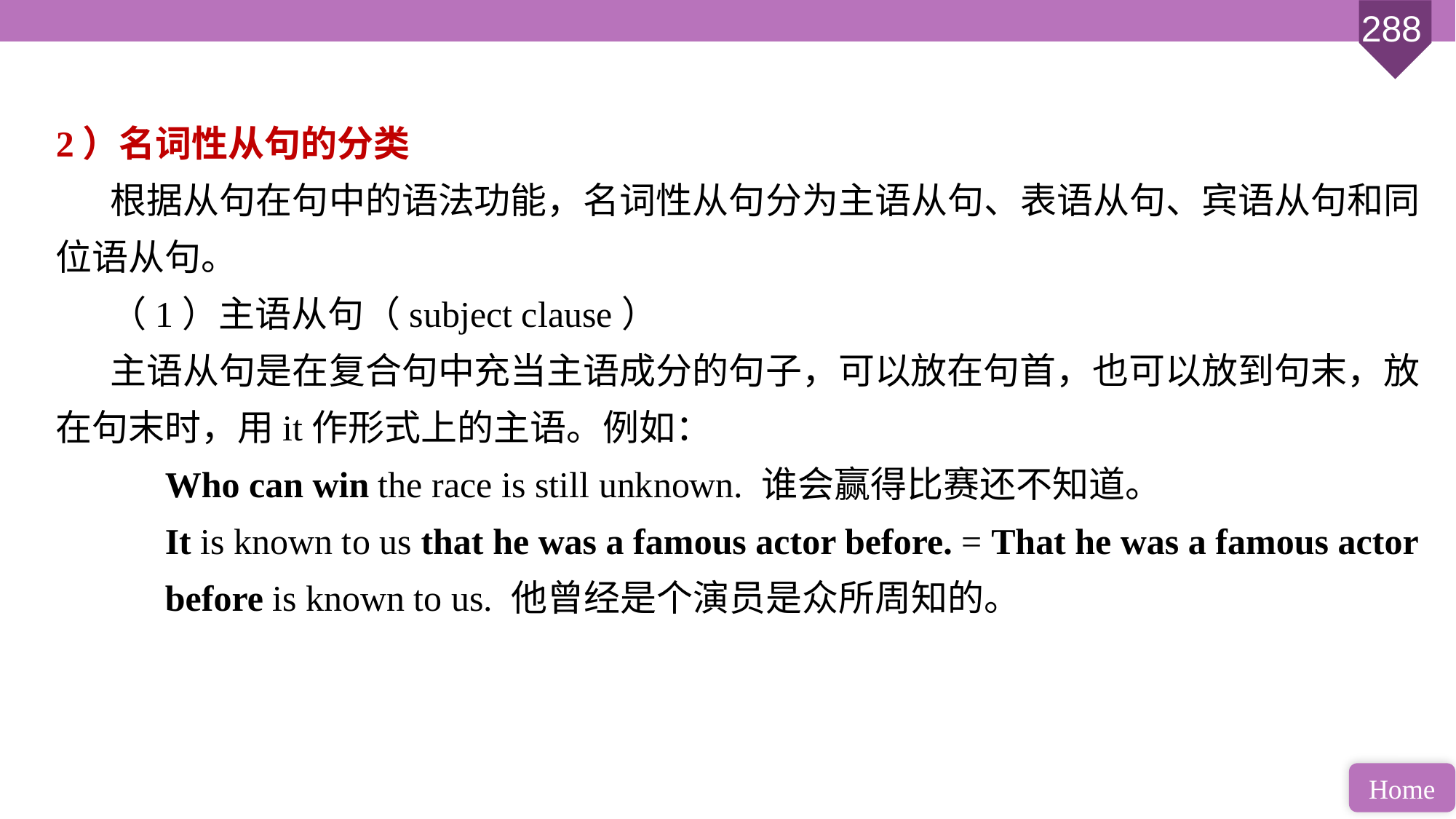

2）名词性从句的分类
根据从句在句中的语法功能，名词性从句分为主语从句、表语从句、宾语从句和同位语从句。
（1）主语从句（subject clause）
主语从句是在复合句中充当主语成分的句子，可以放在句首，也可以放到句末，放在句末时，用it作形式上的主语。例如：
Who can win the race is still unknown. 谁会赢得比赛还不知道。
It is known to us that he was a famous actor before. = That he was a famous actor
before is known to us. 他曾经是个演员是众所周知的。